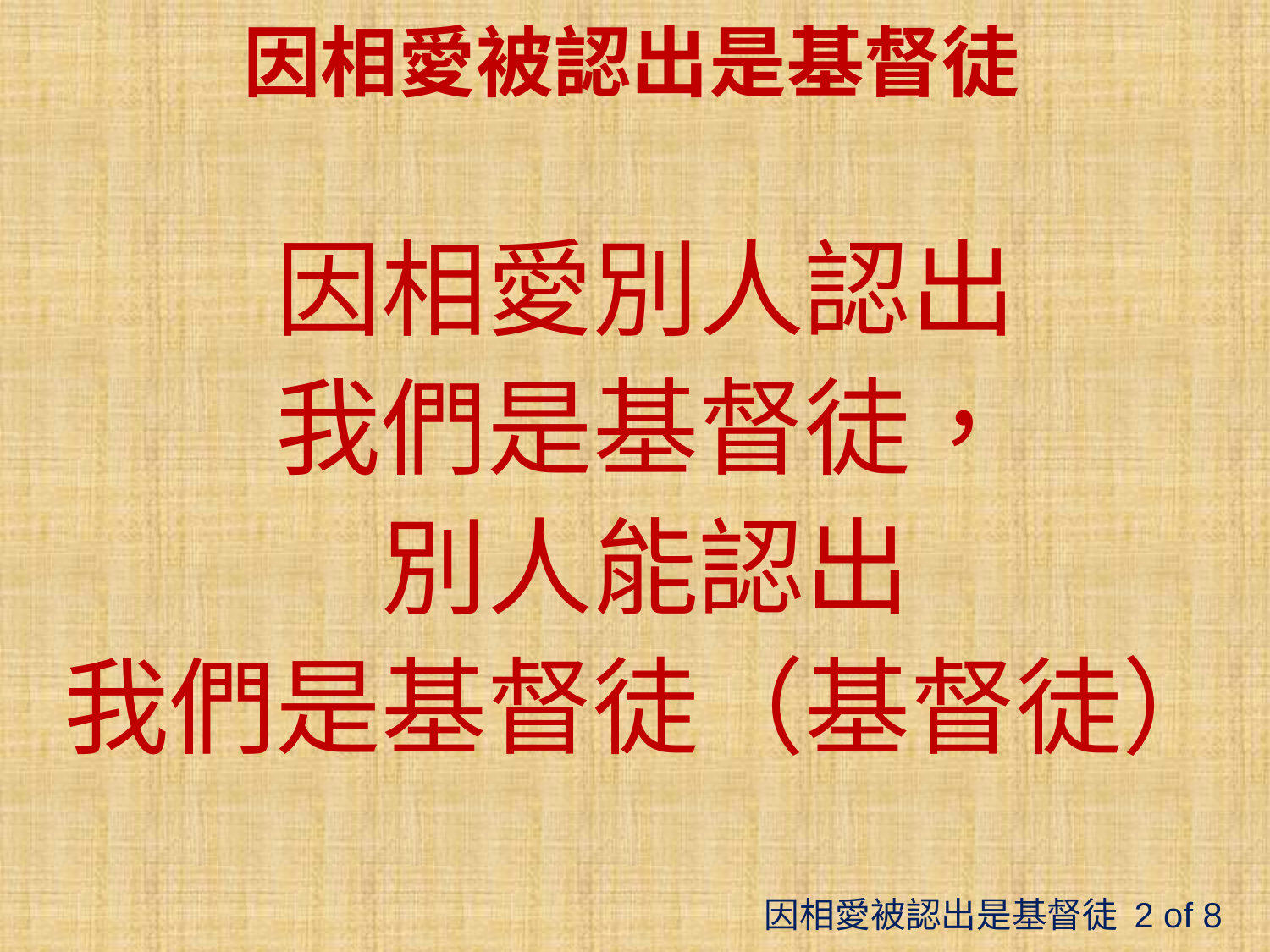

# 因相愛被認出是基督徒

因相愛別人認出
我們是基督徒，
別人能認出
我們是基督徒（基督徒）
因相愛被認出是基督徒 2 of 8